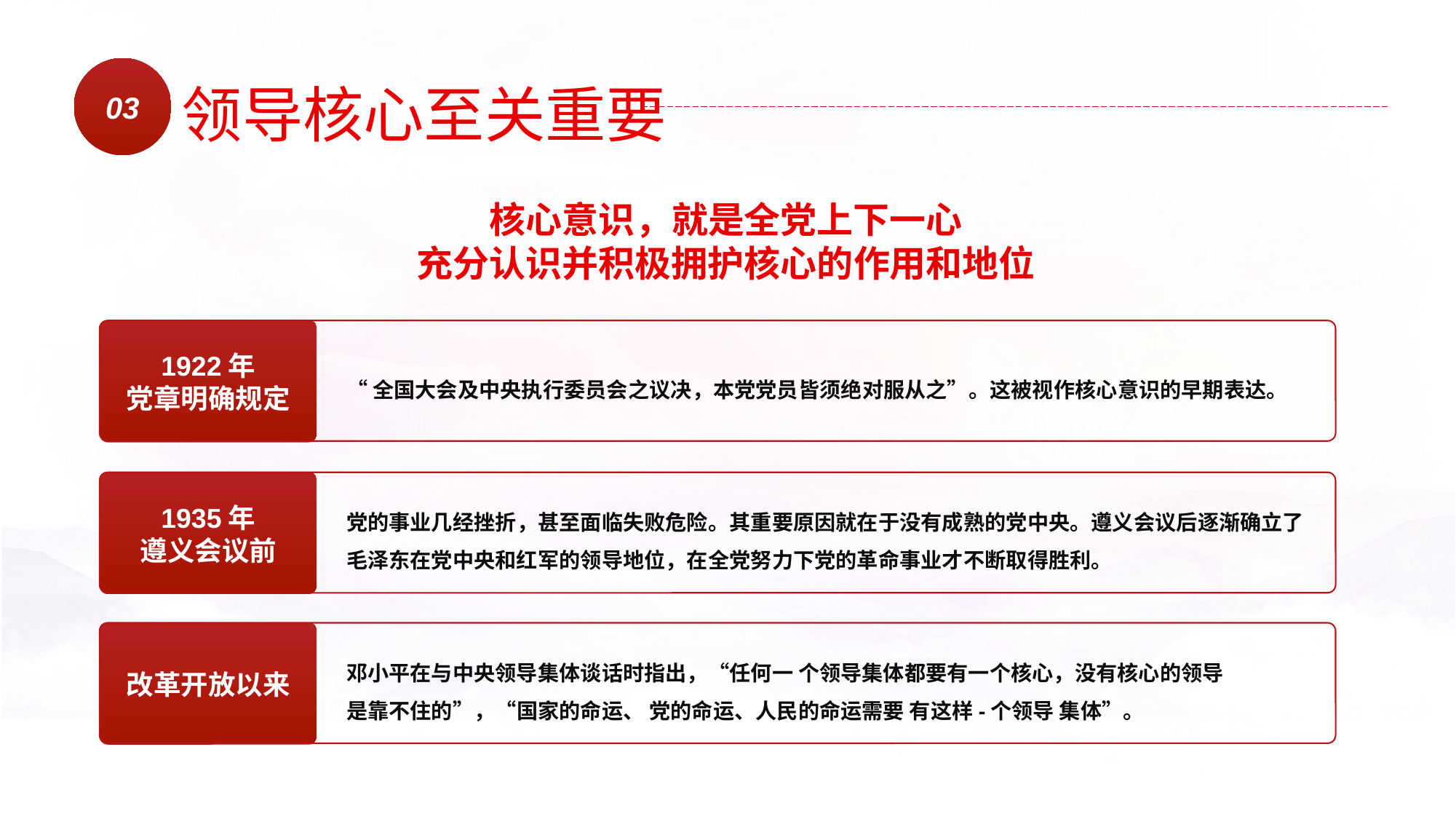

03
领导核心至关重要
核心意识，就是全党上下一心
充分认识并积极拥护核心的作用和地位
1922年
党章明确规定

“全国大会及中央执行委员会之议决，本党党员皆须绝对服从之”。这被视作核心意识的早期表达。
1935年
遵义会议前

党的事业几经挫折，甚至面临失败危险。其重要原因就在于没有成熟的党中央。遵义会议后逐渐确立了毛泽东在党中央和红军的领导地位，在全党努力下党的革命事业才不断取得胜利。
改革开放以来

邓小平在与中央领导集体谈话时指出，“任何一 个领导集体都要有一个核心，没有核心的领导
是靠不住的”，“国家的命运、 党的命运、人民的命运需要 有这样-个领导 集体”。